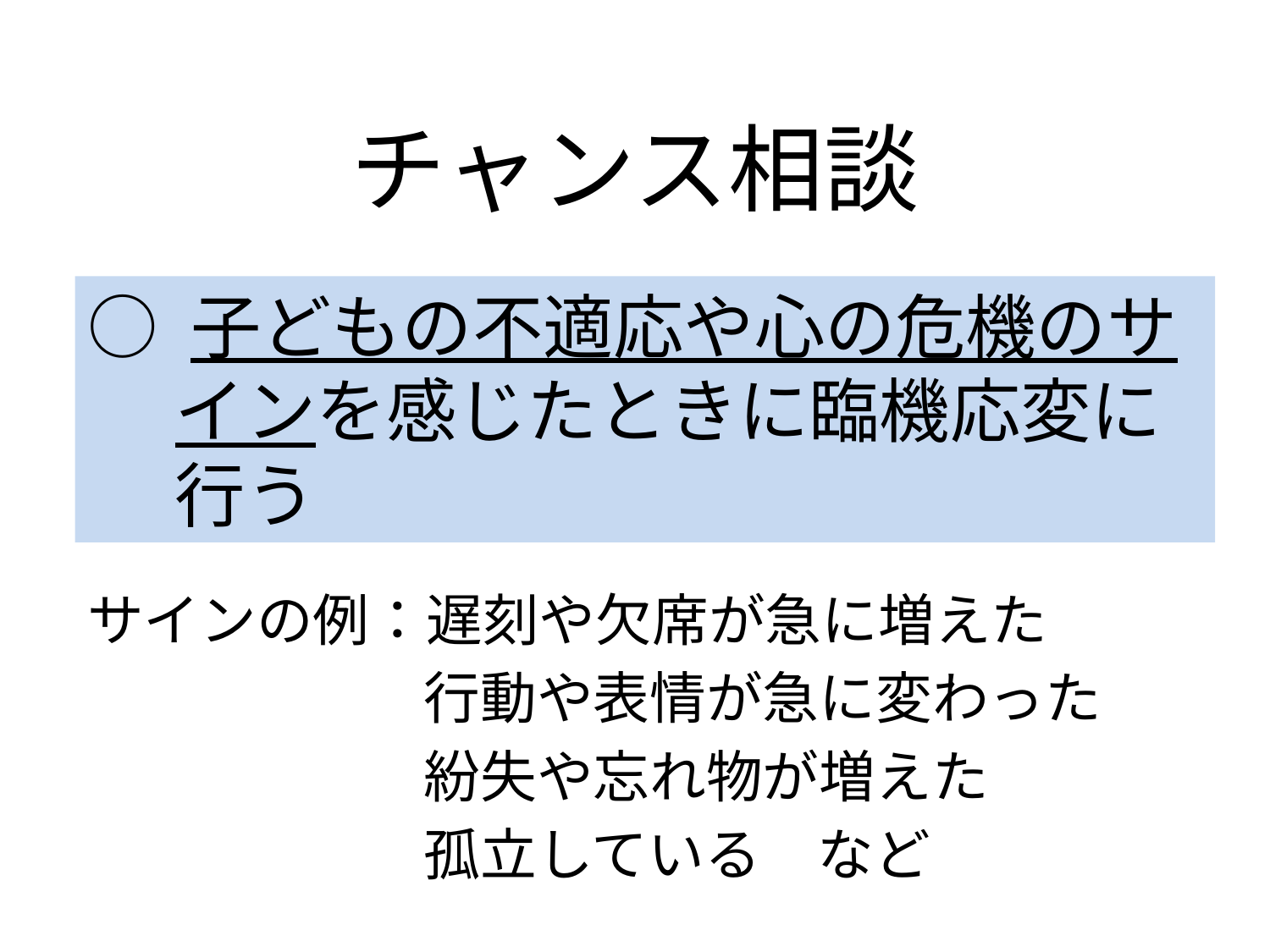

チャンス相談
○ 子どもの不適応や心の危機のサインを感じたときに臨機応変に行う
サインの例：遅刻や欠席が急に増えた
行動や表情が急に変わった
紛失や忘れ物が増えた
孤立している　など